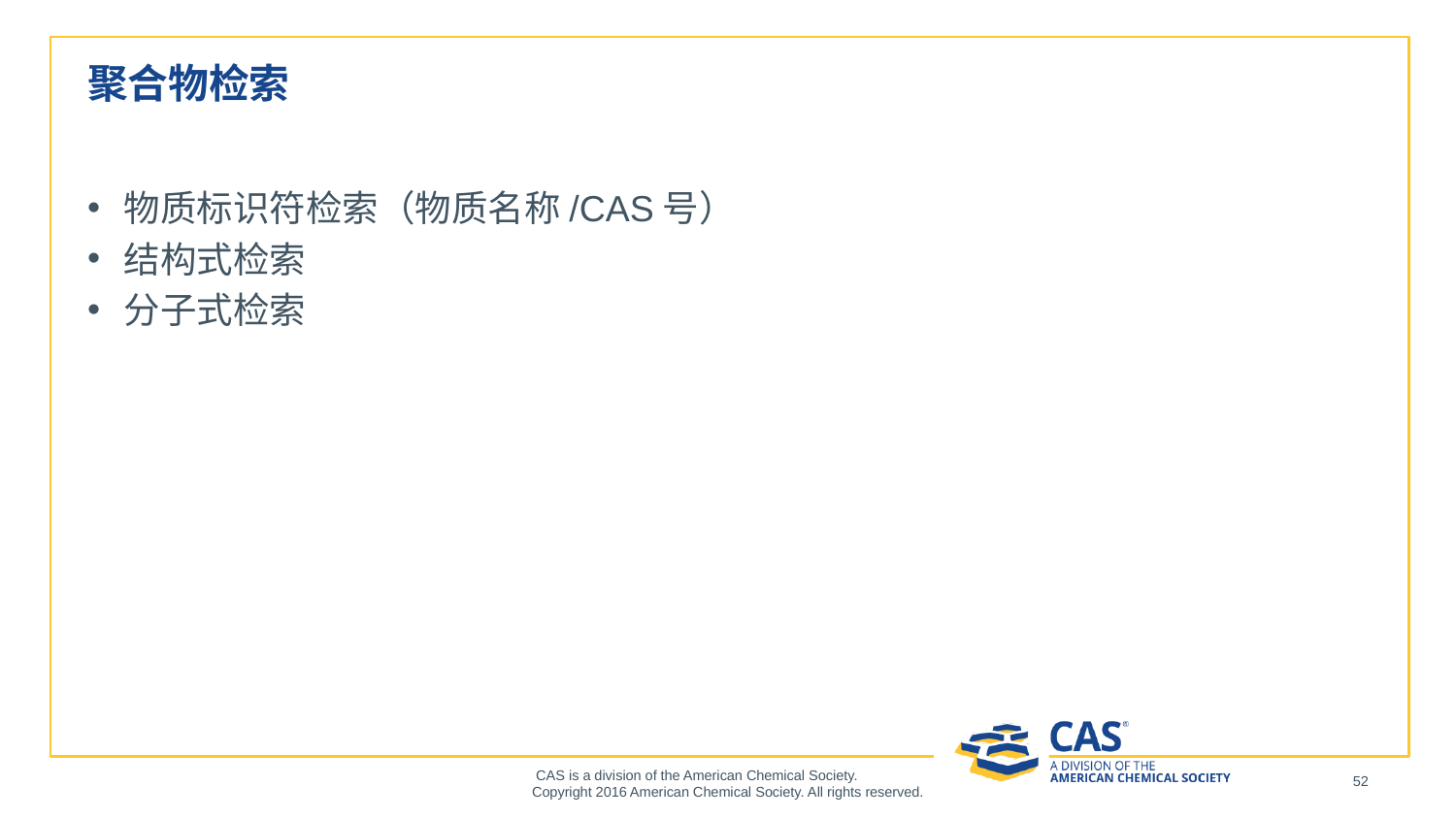

# 聚合物检索
物质标识符检索（物质名称/CAS号）
结构式检索
分子式检索
CAS is a division of the American Chemical Society.                 Copyright 2016 American Chemical Society. All rights reserved.
52